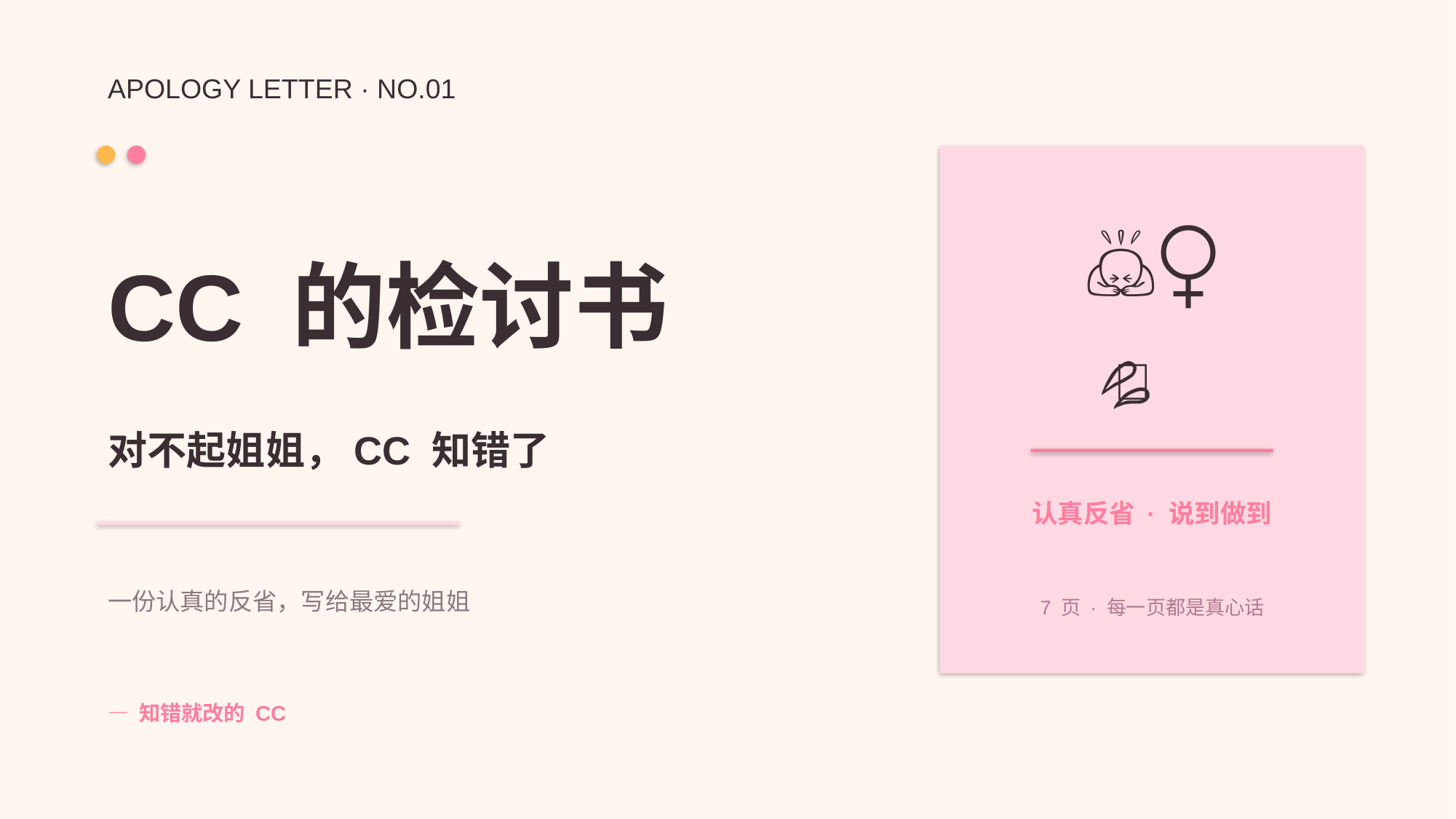

APOLOGY LETTER · NO.01

🙇‍♀️
CC 的检讨书
🥺 💦
对不起姐姐，CC 知错了

认真反省 · 说到做到

一份认真的反省，写给最爱的姐姐
7 页 · 每一页都是真心话
— 知错就改的 CC